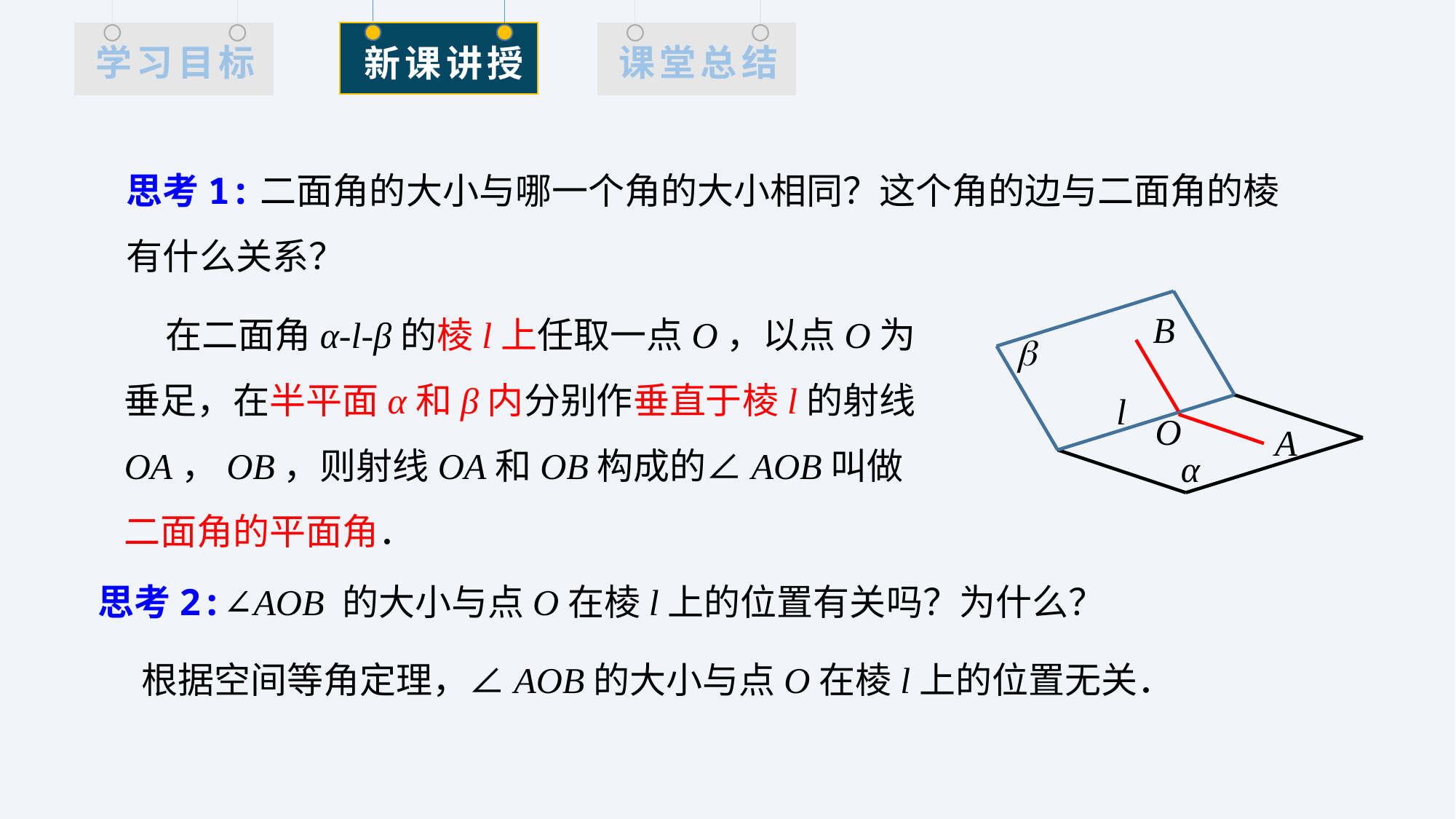

思考1:二面角的大小与哪一个角的大小相同？这个角的边与二面角的棱有什么关系？
    在二面角α-l-β的棱l上任取一点O，以点O为垂足，在半平面α和β内分别作垂直于棱l的射线OA，OB，则射线OA和OB构成的∠AOB叫做二面角的平面角．

β

l

α

B
O
A
思考2:∠AOB 的大小与点O在棱l上的位置有关吗？为什么？
根据空间等角定理，∠AOB的大小与点O在棱l上的位置无关．